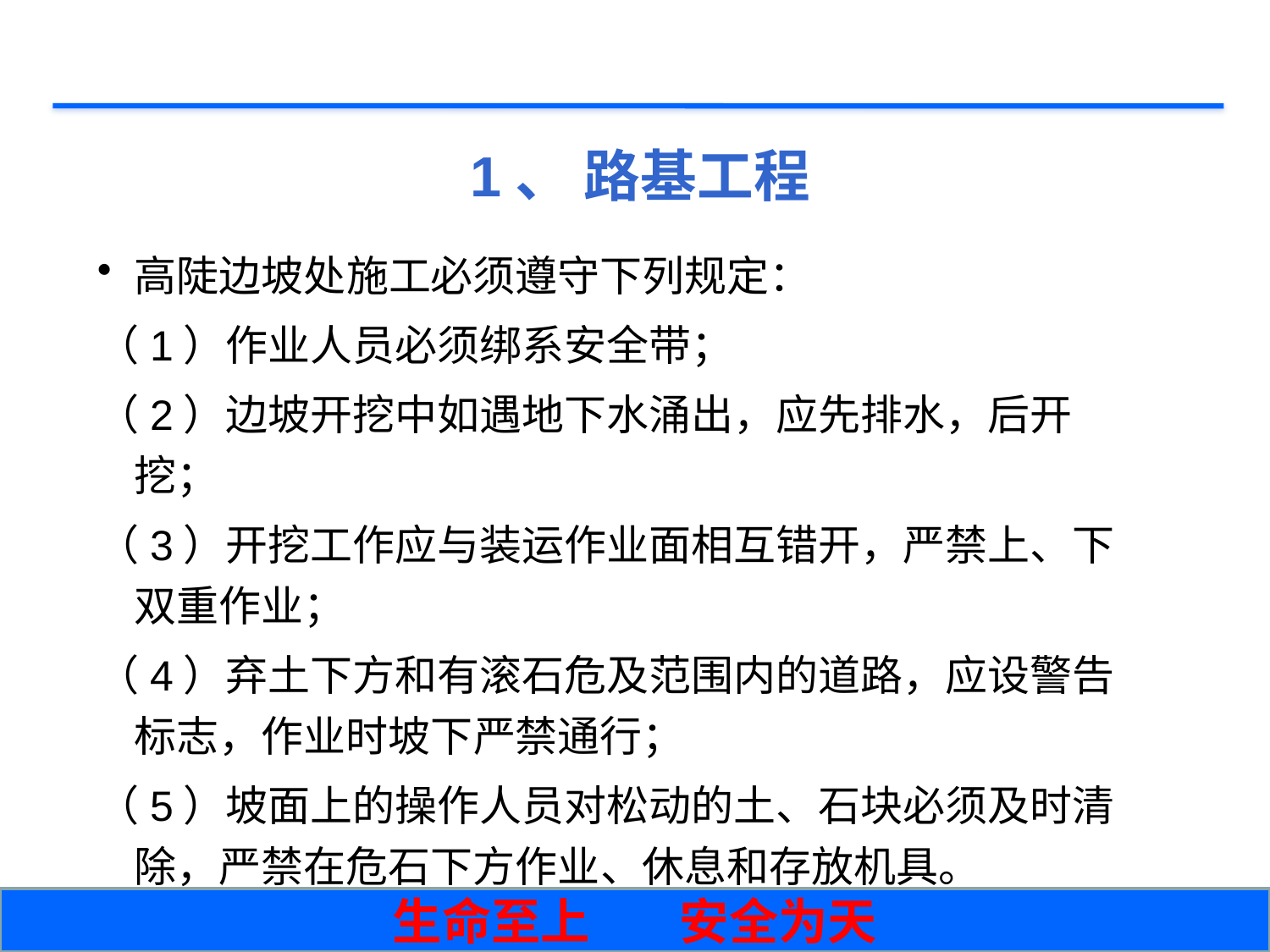

# 1、 路基工程
高陡边坡处施工必须遵守下列规定：
（1）作业人员必须绑系安全带；
（2）边坡开挖中如遇地下水涌出，应先排水，后开挖；
（3）开挖工作应与装运作业面相互错开，严禁上、下双重作业；
（4）弃土下方和有滚石危及范围内的道路，应设警告标志，作业时坡下严禁通行；
（5）坡面上的操作人员对松动的土、石块必须及时清除，严禁在危石下方作业、休息和存放机具。